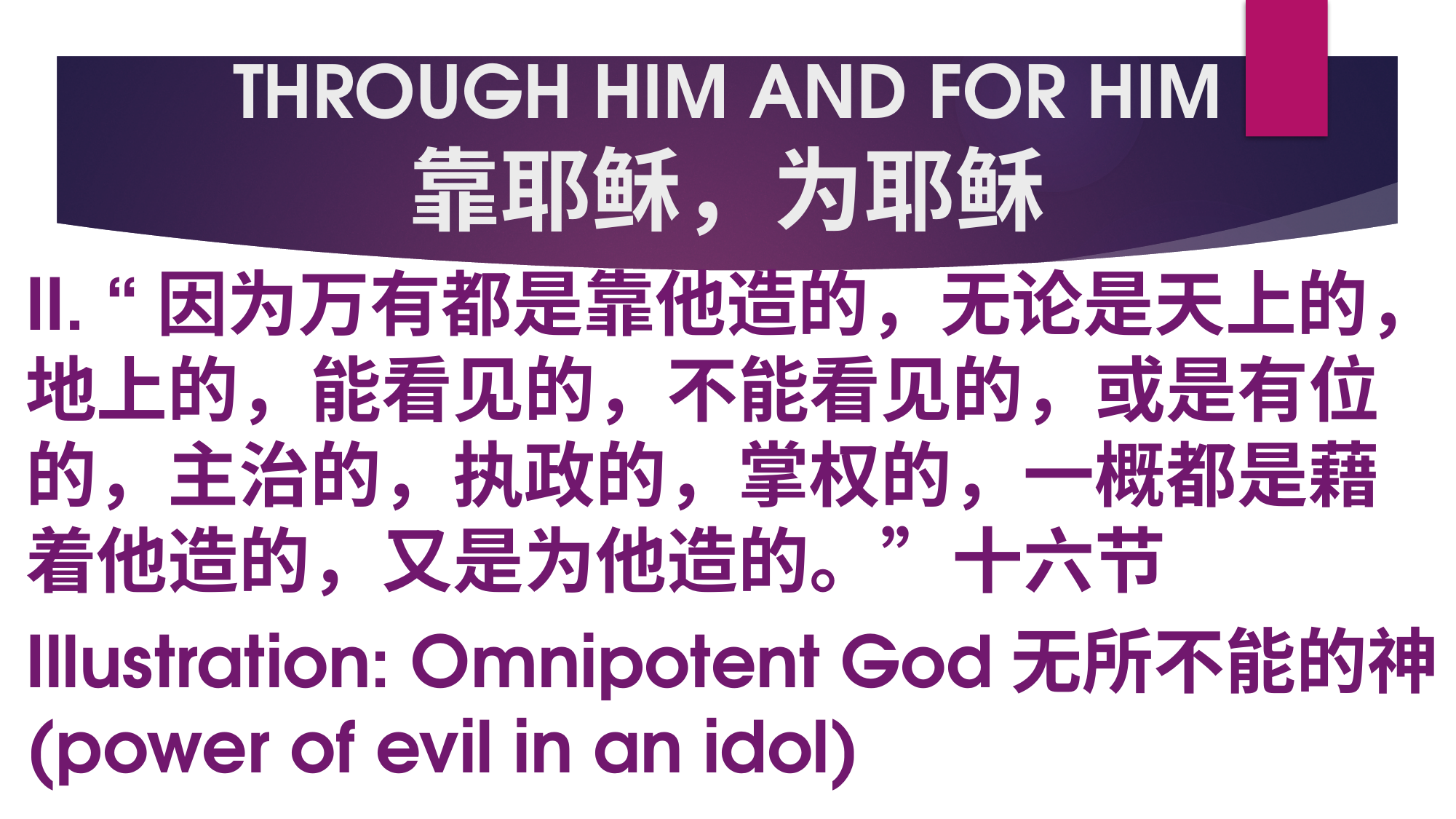

# THROUGH HIM AND FOR HIM 靠耶稣，为耶稣
II. “因为万有都是靠他造的，无论是天上的，地上的，能看见的，不能看见的，或是有位的，主治的，执政的，掌权的，一概都是藉着他造的，又是为他造的。”十六节
Illustration: Omnipotent God无所不能的神 (power of evil in an idol)